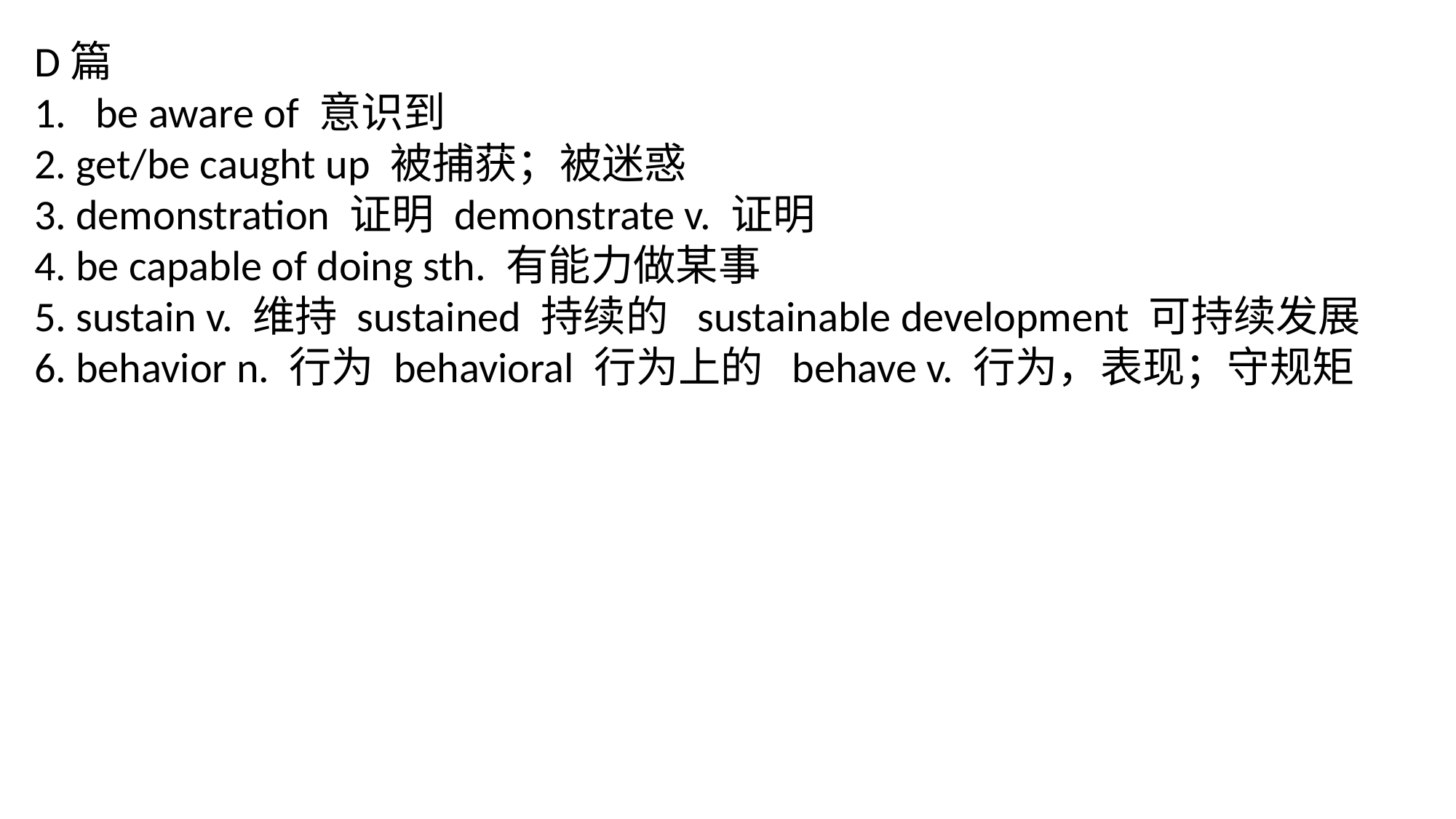

D篇
be aware of 意识到
2. get/be caught up 被捕获；被迷惑
3. demonstration 证明 demonstrate v. 证明
4. be capable of doing sth. 有能力做某事
5. sustain v. 维持 sustained 持续的  sustainable development 可持续发展
6. behavior n. 行为 behavioral 行为上的  behave v. 行为，表现；守规矩